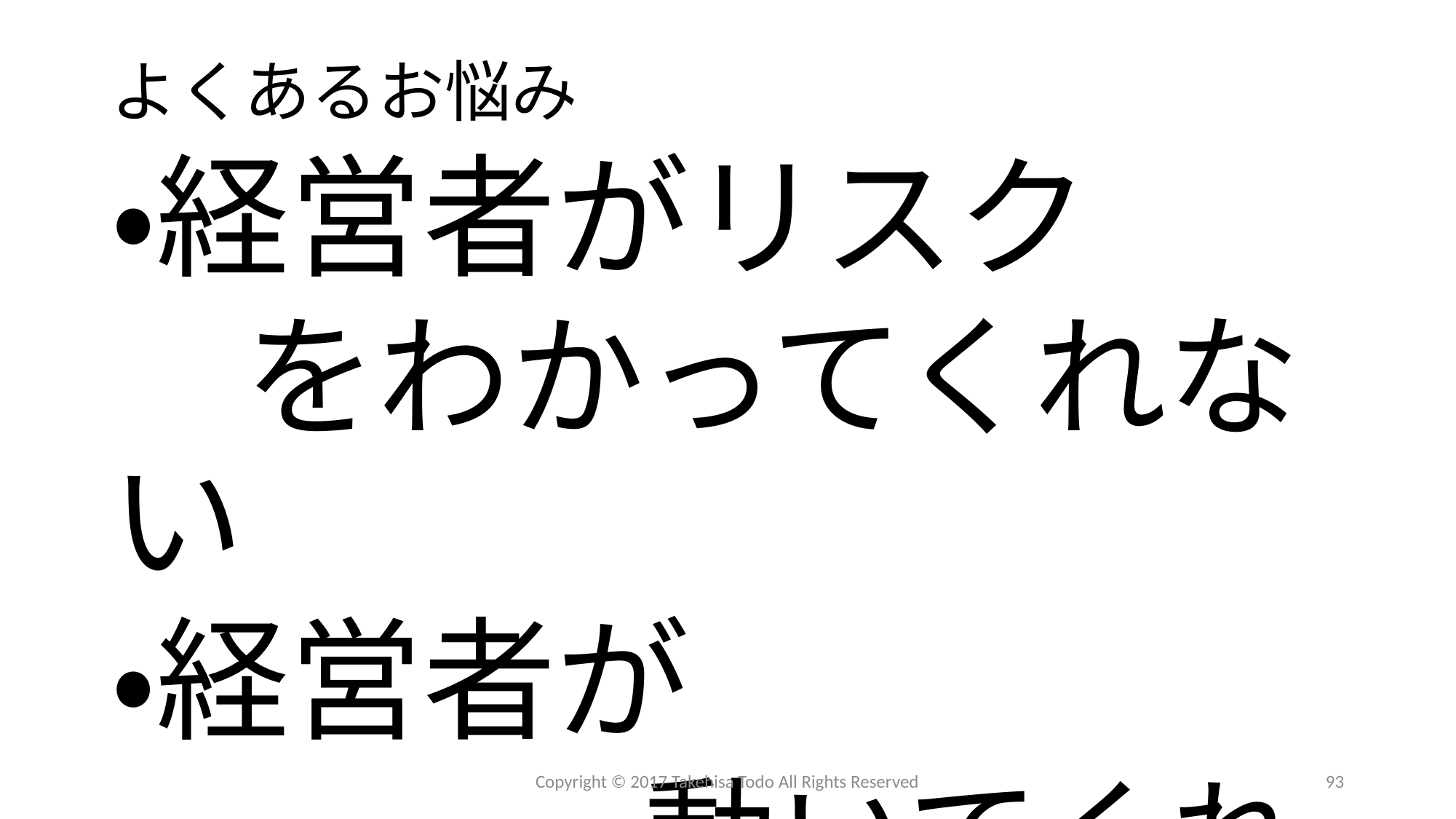

# よくあるお悩み
・経営者がリスク
　をわかってくれない
・経営者が
　　　　動いてくれない
Copyright © 2017 Takehisa Todo All Rights Reserved
93